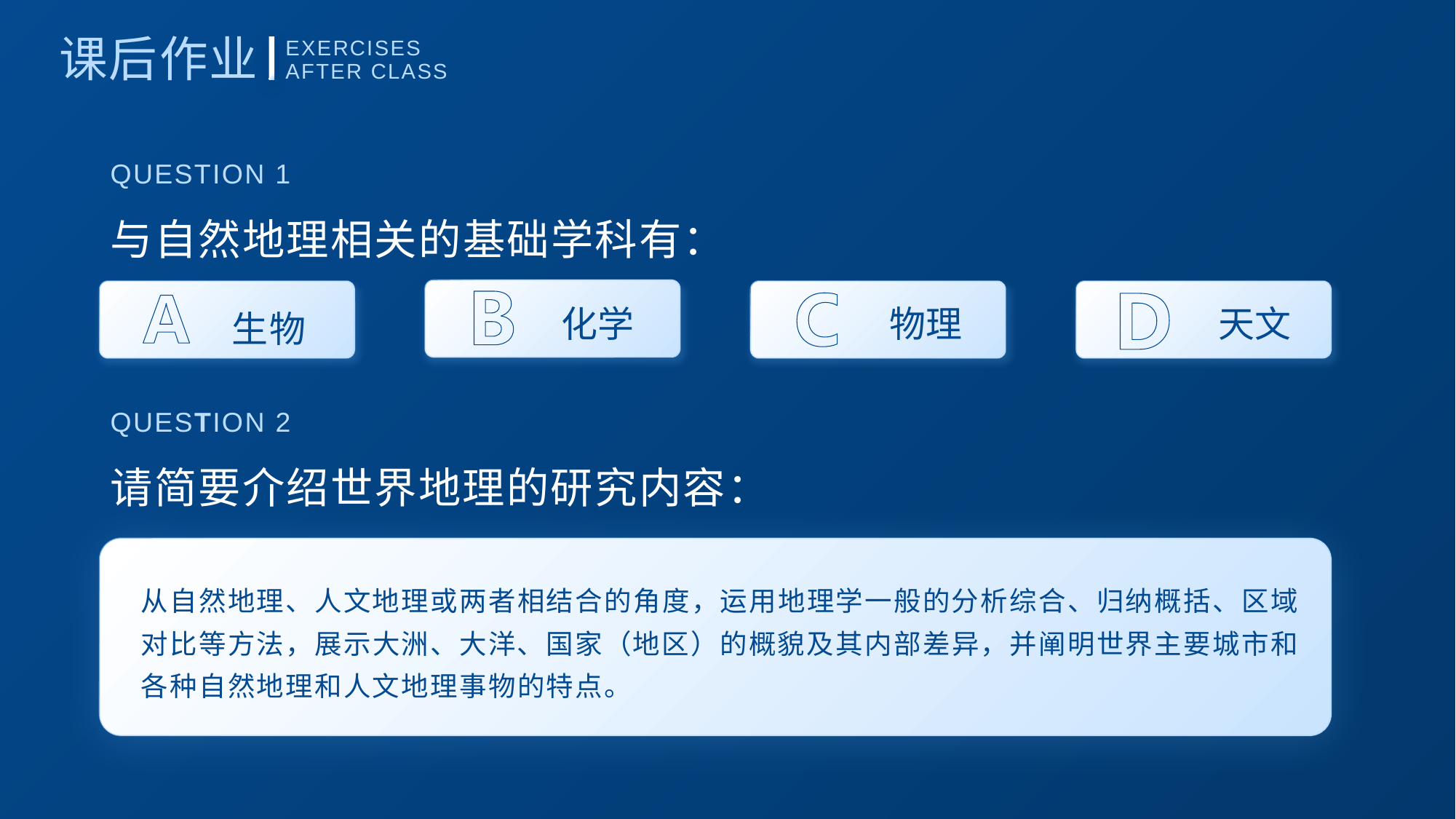

课后作业
EXERCISES
AFTER CLASS
QUESTION 1
与自然地理相关的基础学科有：
生物
化学
物理
天文
QUESTION 2
请简要介绍世界地理的研究内容：

从自然地理、人文地理或两者相结合的角度，运用地理学一般的分析综合、归纳概括、区域对比等方法，展示大洲、大洋、国家（地区）的概貌及其内部差异，并阐明世界主要城市和各种自然地理和人文地理事物的特点。